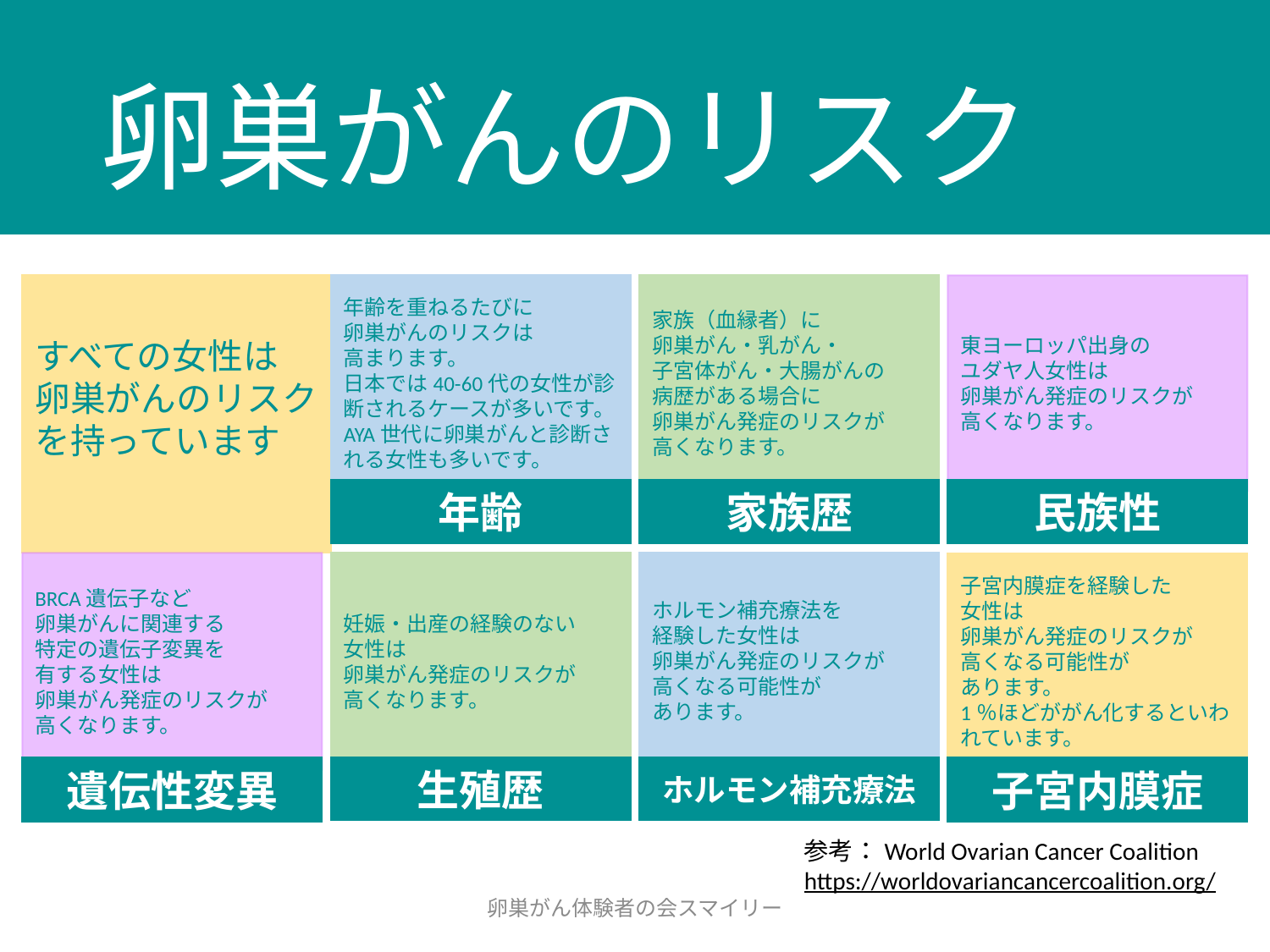

# 卵巣がんのリスク
東ヨーロッパ出身の
ユダヤ人女性は
卵巣がん発症のリスクが
高くなります。
家族（血縁者）に
卵巣がん・乳がん・
子宮体がん・大腸がんの
病歴がある場合に
卵巣がん発症のリスクが
高くなります。
すべての女性は
卵巣がんのリスクを持っています

年齢を重ねるたびに
卵巣がんのリスクは
高まります。
日本では40-60代の女性が診断されるケースが多いです。
AYA世代に卵巣がんと診断される女性も多いです。
年齢
家族歴
民族性
BRCA遺伝子など
卵巣がんに関連する
特定の遺伝子変異を
有する女性は
卵巣がん発症のリスクが
高くなります。
妊娠・出産の経験のない
女性は
卵巣がん発症のリスクが
高くなります。
ホルモン補充療法を
経験した女性は
卵巣がん発症のリスクが
高くなる可能性が
あります。
子宮内膜症を経験した
女性は
卵巣がん発症のリスクが
高くなる可能性が
あります。
1％ほどががん化するといわれています。
遺伝性変異
生殖歴
ホルモン補充療法
子宮内膜症
参考：World Ovarian Cancer Coalition
https://worldovariancancercoalition.org/
卵巣がん体験者の会スマイリー